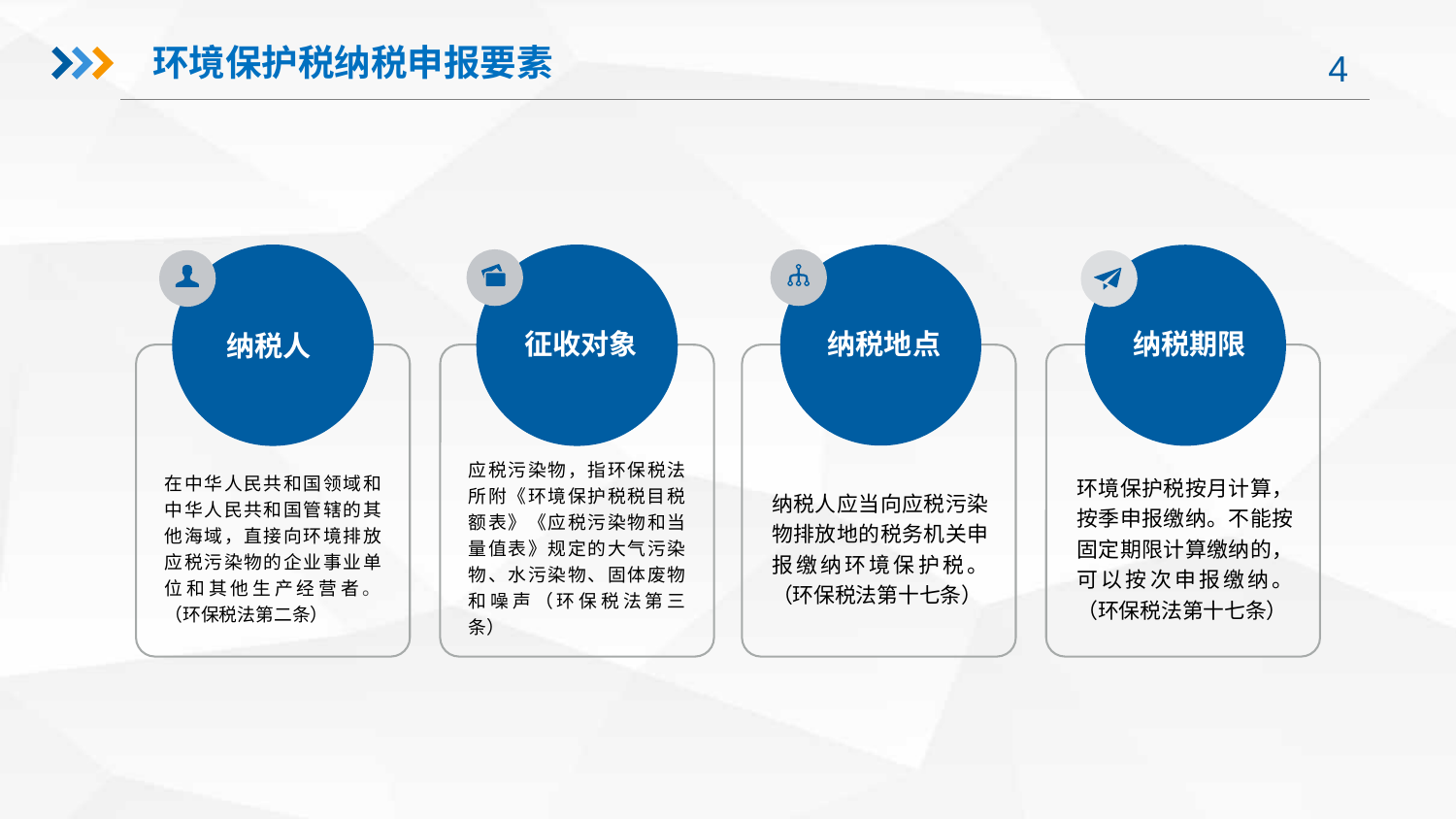

环境保护税纳税申报要素

纳税人
征收对象
纳税地点
纳税期限

在中华人民共和国领域和中华人民共和国管辖的其他海域，直接向环境排放应税污染物的企业事业单位和其他生产经营者。（环保税法第二条）
应税污染物，指环保税法所附《环境保护税税目税额表》《应税污染物和当量值表》规定的大气污染物、水污染物、固体废物和噪声（环保税法第三条）
纳税人应当向应税污染物排放地的税务机关申报缴纳环境保护税。（环保税法第十七条）
环境保护税按月计算，按季申报缴纳。不能按固定期限计算缴纳的，可以按次申报缴纳。 （环保税法第十七条）